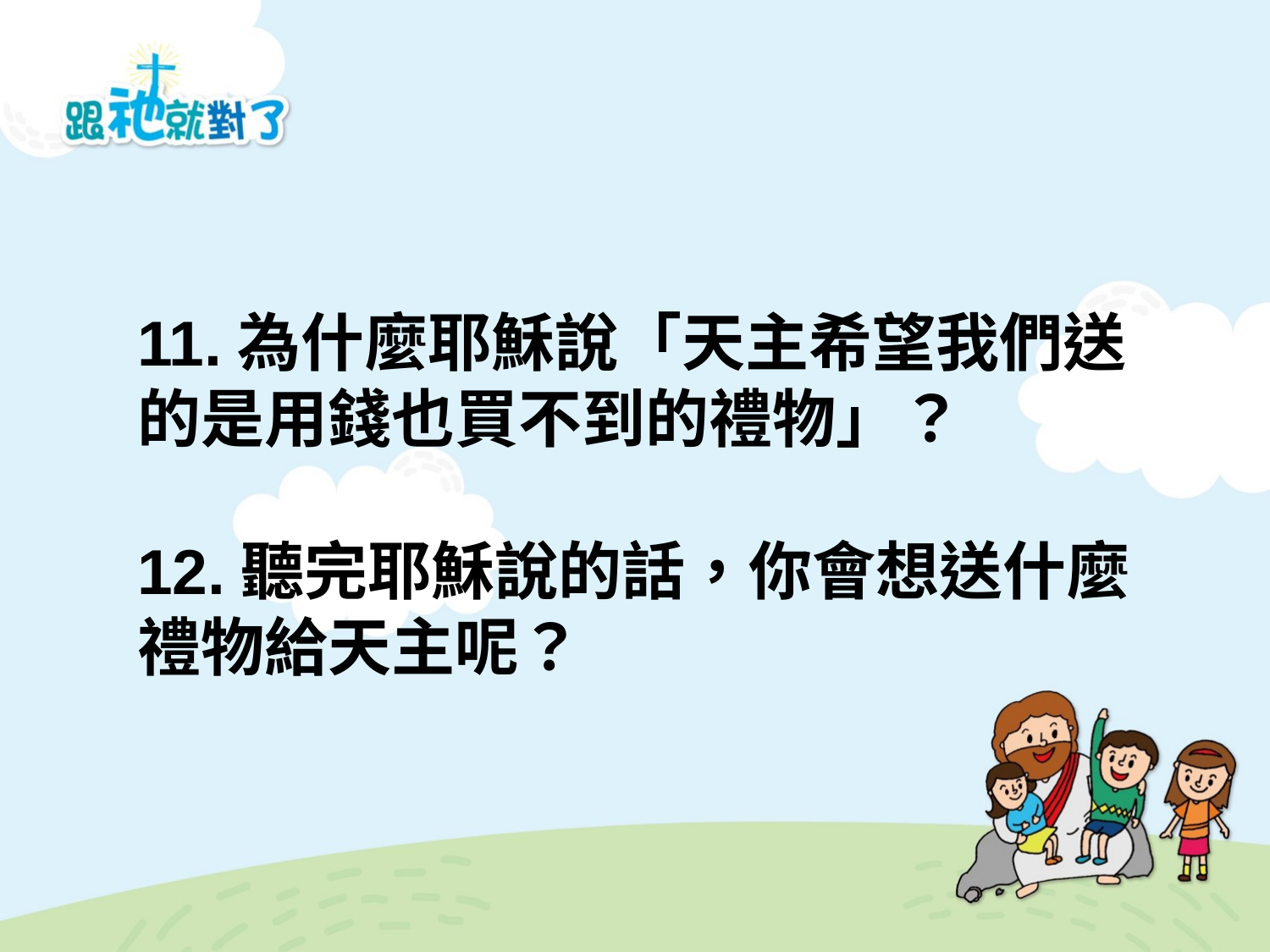

11.為什麼耶穌說「天主希望我們送的是用錢也買不到的禮物」？

12.聽完耶穌說的話，你會想送什麼禮物給天主呢？